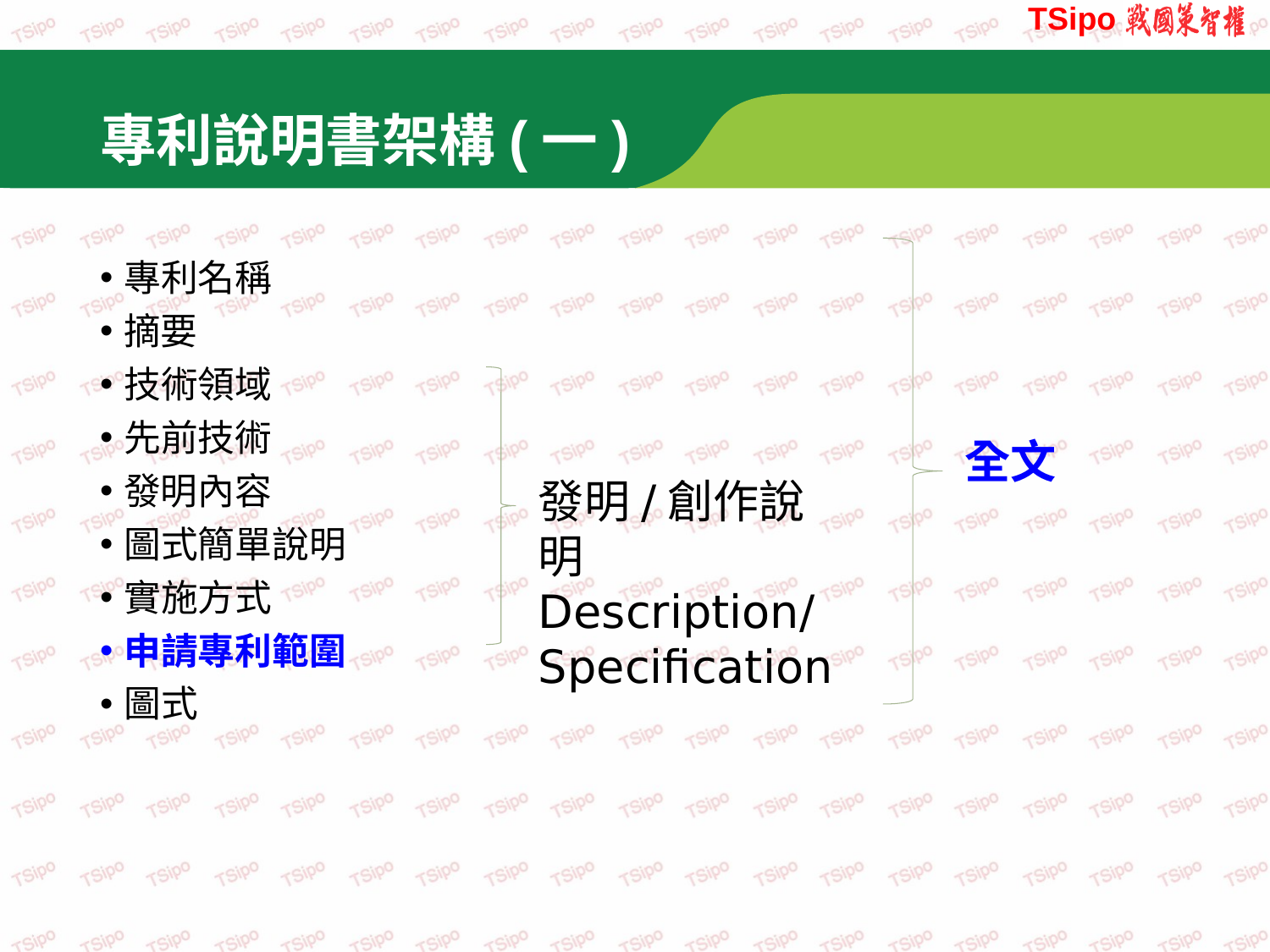

# 專利說明書架構(一)

專利名稱
摘要
技術領域
先前技術
發明內容
圖式簡單說明
實施方式
申請專利範圍
圖式

全文
發明/創作說明Description/
Specification